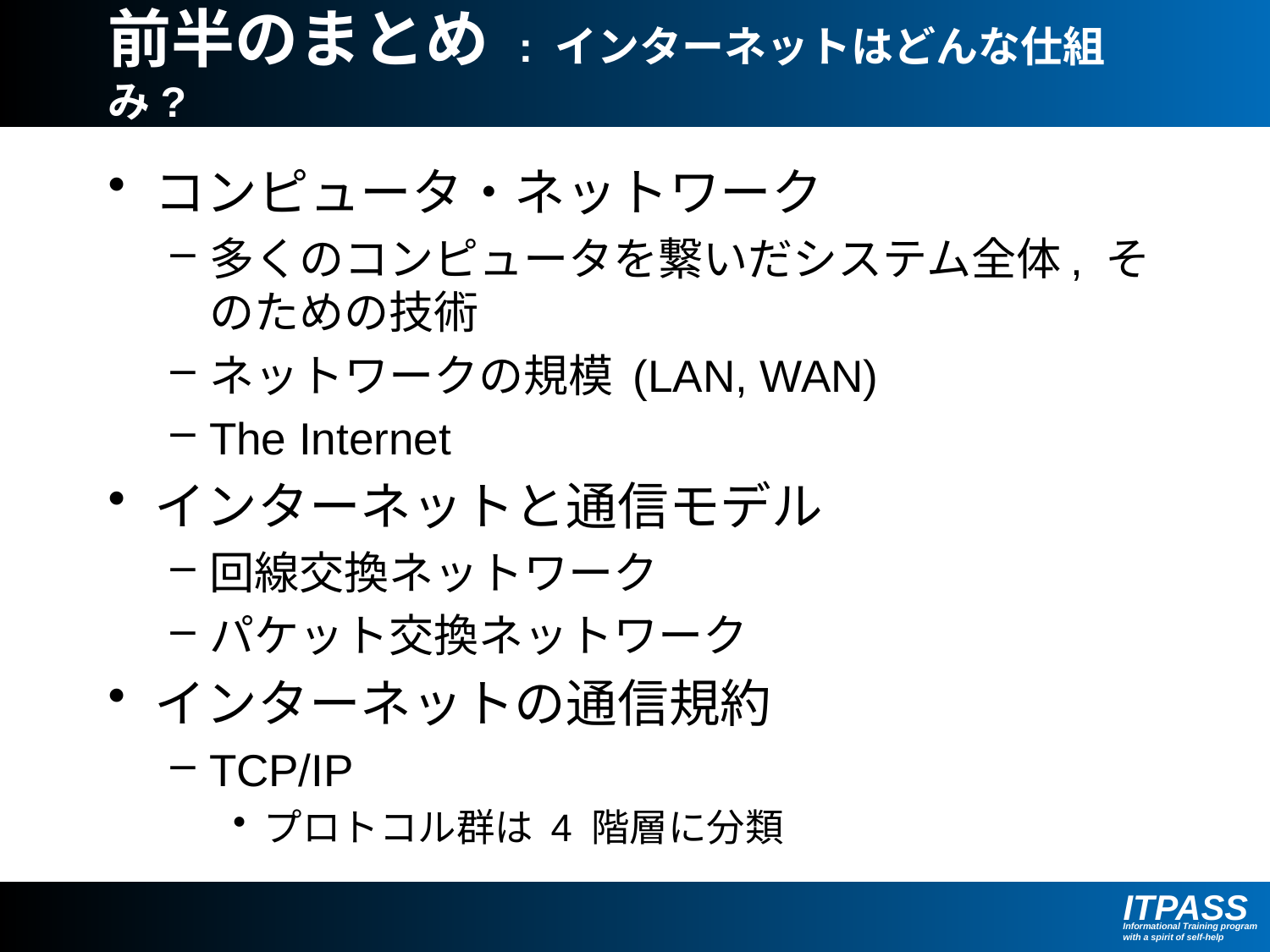

# 前半のまとめ : インターネットはどんな仕組み?
コンピュータ・ネットワーク
多くのコンピュータを繋いだシステム全体, そのための技術
ネットワークの規模 (LAN, WAN)
The Internet
インターネットと通信モデル
回線交換ネットワーク
パケット交換ネットワーク
インターネットの通信規約
TCP/IP
プロトコル群は 4 階層に分類